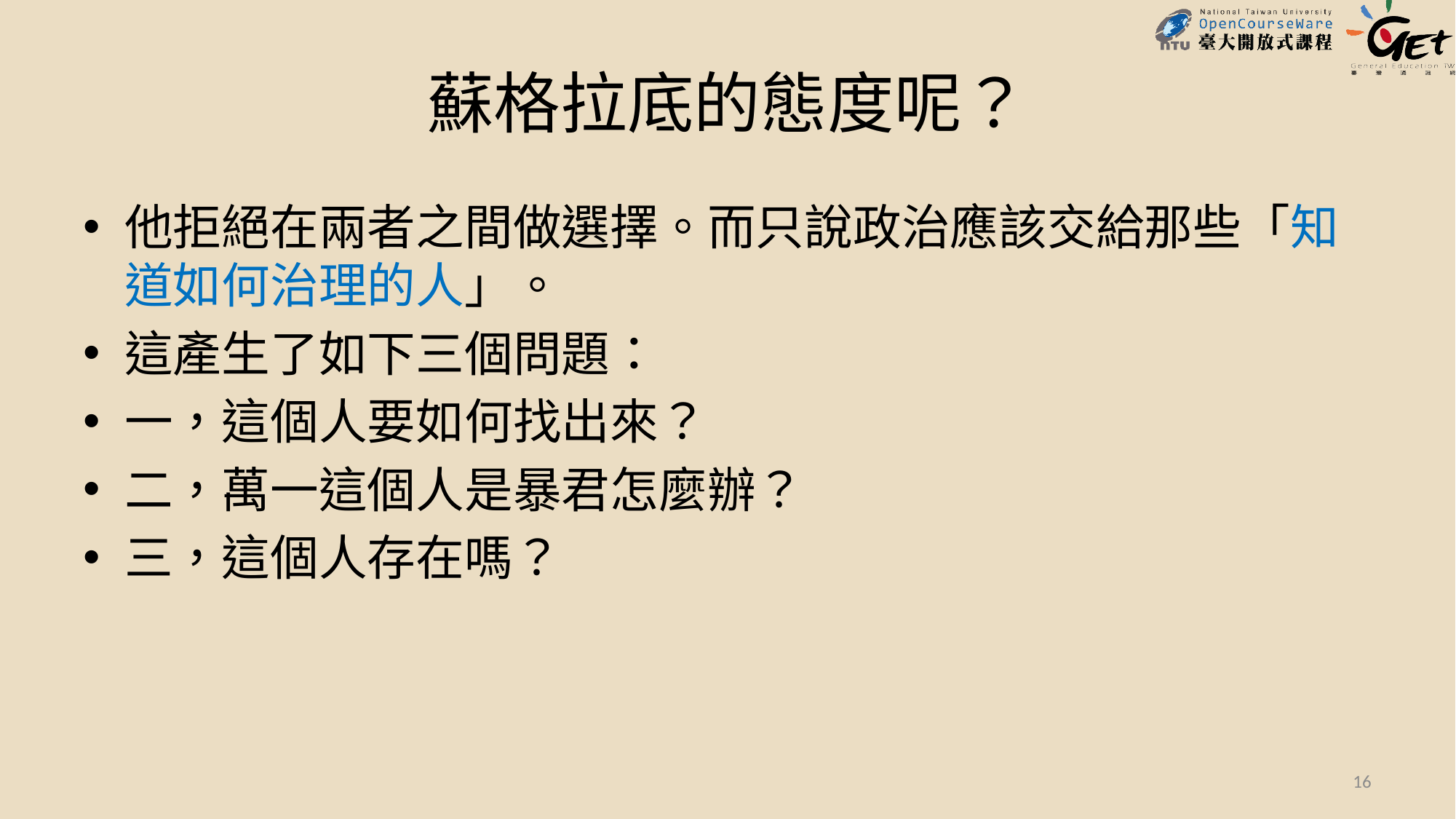

# 蘇格拉底的態度呢？
他拒絕在兩者之間做選擇。而只說政治應該交給那些「知道如何治理的人」。
這產生了如下三個問題：
一，這個人要如何找出來？
二，萬一這個人是暴君怎麼辦？
三，這個人存在嗎？
16